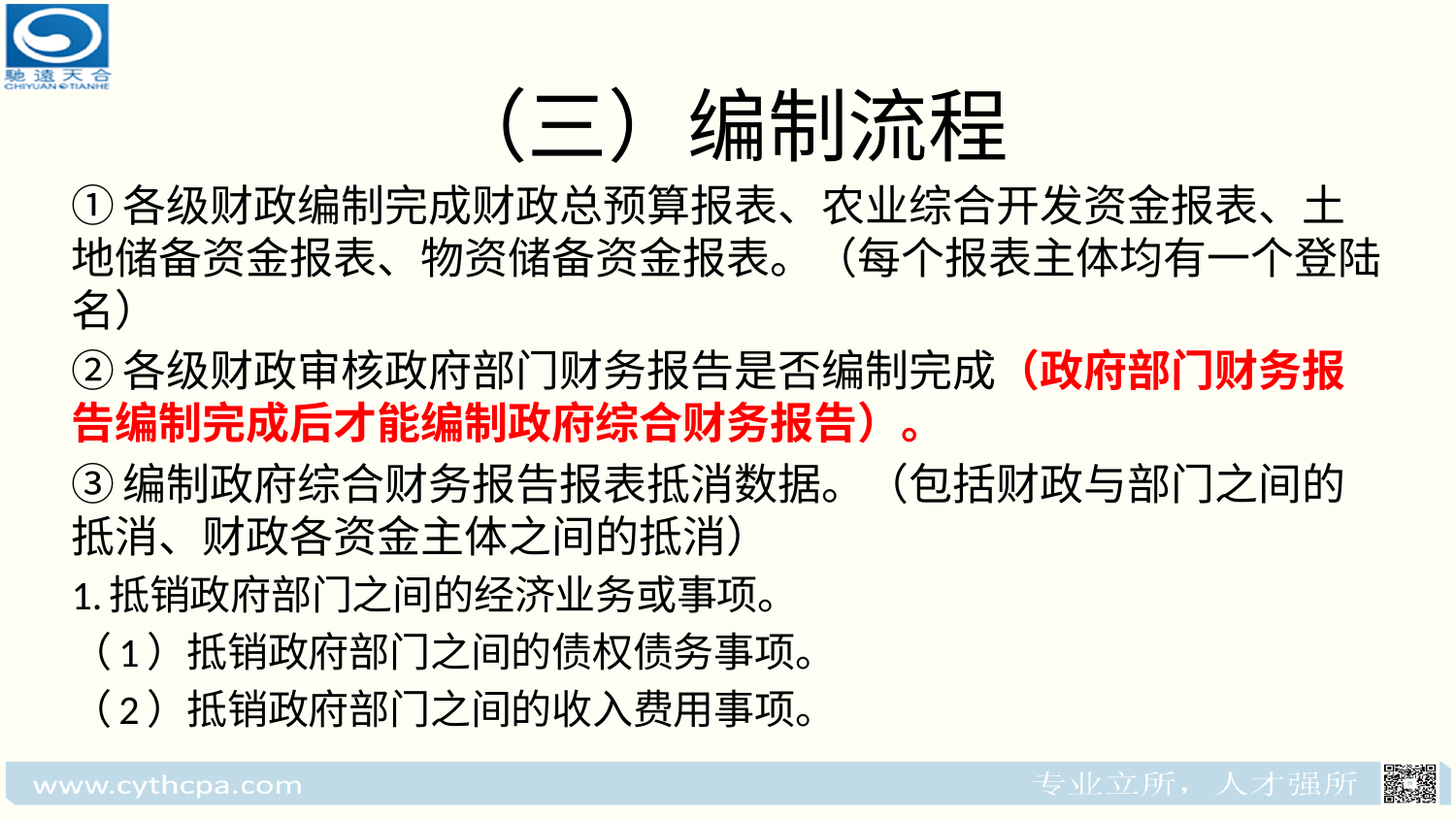

# （三）编制流程
①各级财政编制完成财政总预算报表、农业综合开发资金报表、土地储备资金报表、物资储备资金报表。（每个报表主体均有一个登陆名）
②各级财政审核政府部门财务报告是否编制完成（政府部门财务报告编制完成后才能编制政府综合财务报告）。
③编制政府综合财务报告报表抵消数据。（包括财政与部门之间的抵消、财政各资金主体之间的抵消）
1.抵销政府部门之间的经济业务或事项。
（1）抵销政府部门之间的债权债务事项。
（2）抵销政府部门之间的收入费用事项。